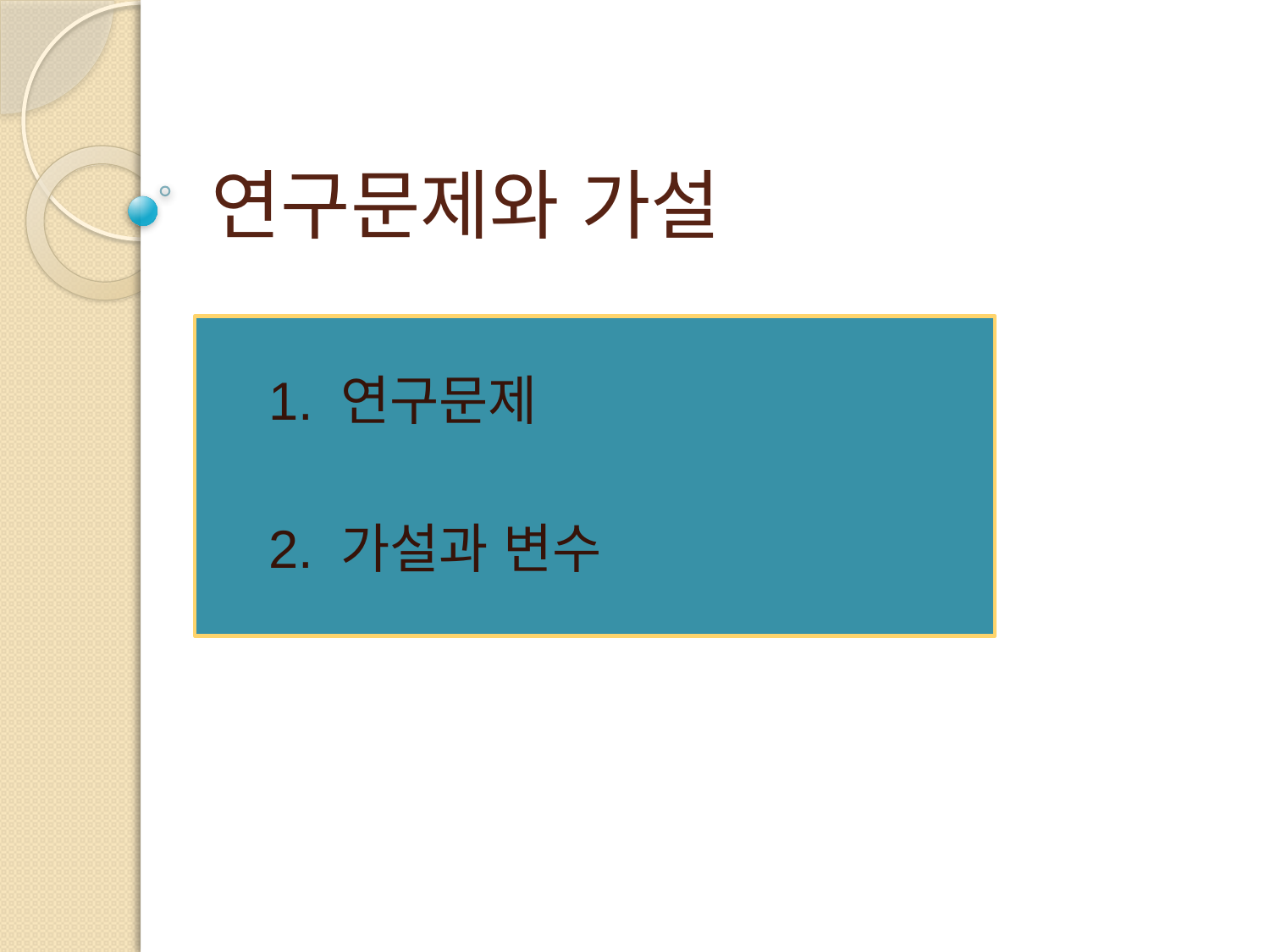

# 연구문제와 가설

1. 연구문제

2. 가설과 변수